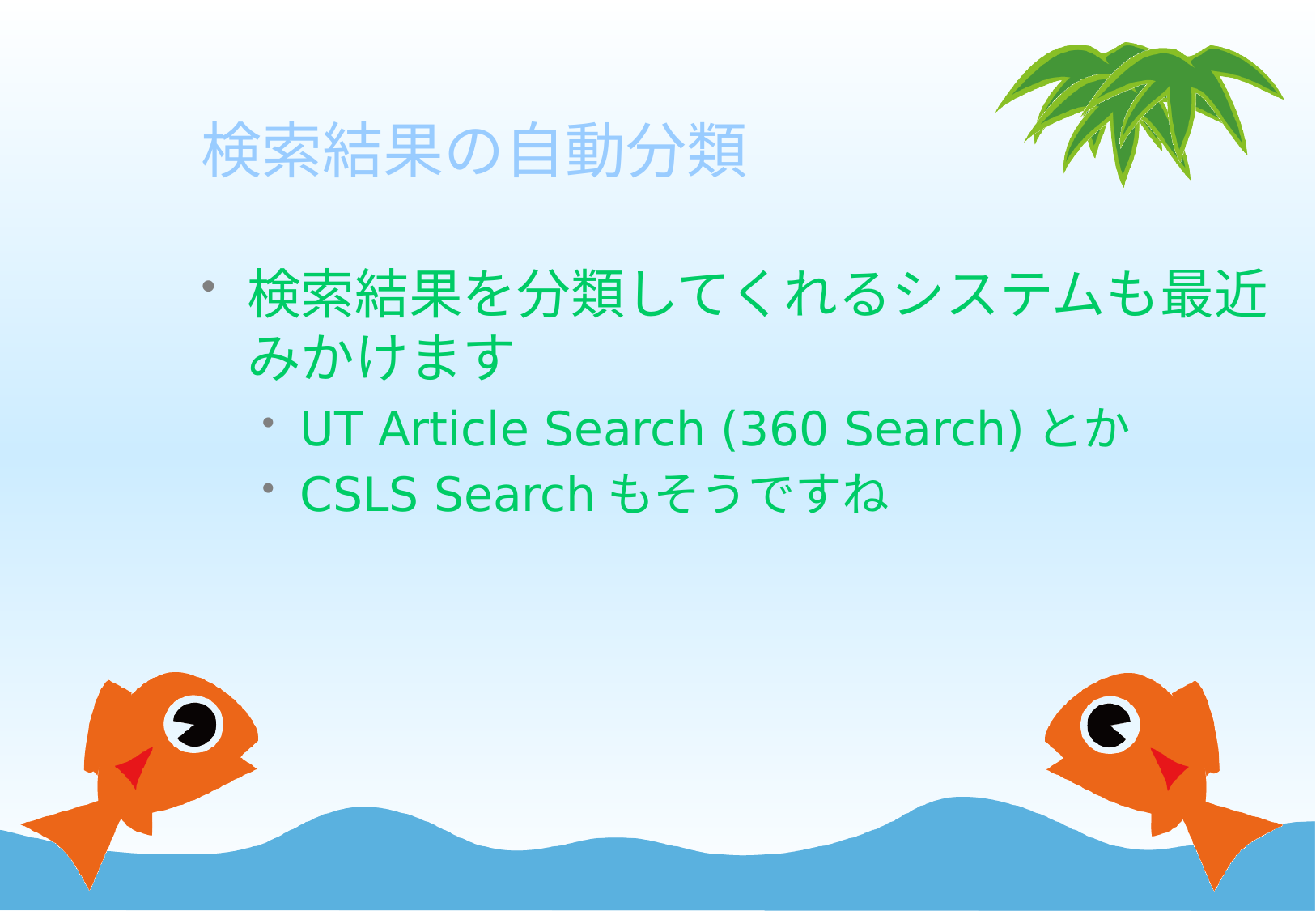

# 検索結果の自動分類
検索結果を分類してくれるシステムも最近みかけます
UT Article Search (360 Search)とか
CSLS Searchもそうですね